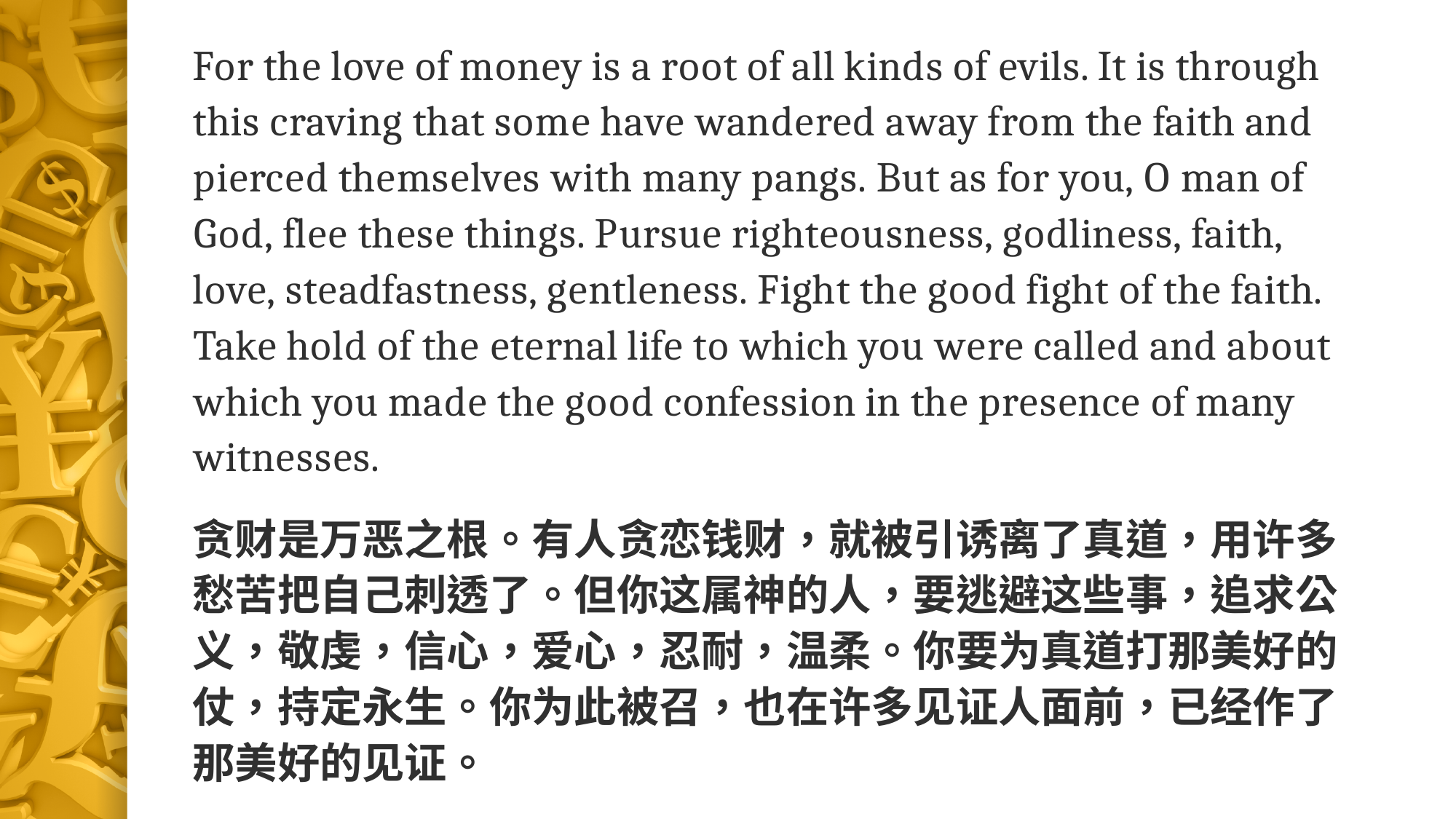

For the love of money is a root of all kinds of evils. It is through this craving that some have wandered away from the faith and pierced themselves with many pangs. But as for you, O man of God, flee these things. Pursue righteousness, godliness, faith, love, steadfastness, gentleness. Fight the good fight of the faith. Take hold of the eternal life to which you were called and about which you made the good confession in the presence of many witnesses.
贪财是万恶之根。有人贪恋钱财，就被引诱离了真道，用许多愁苦把自己刺透了。但你这属神的人，要逃避这些事，追求公义，敬虔，信心，爱心，忍耐，温柔。你要为真道打那美好的仗，持定永生。你为此被召，也在许多见证人面前，已经作了那美好的见证。